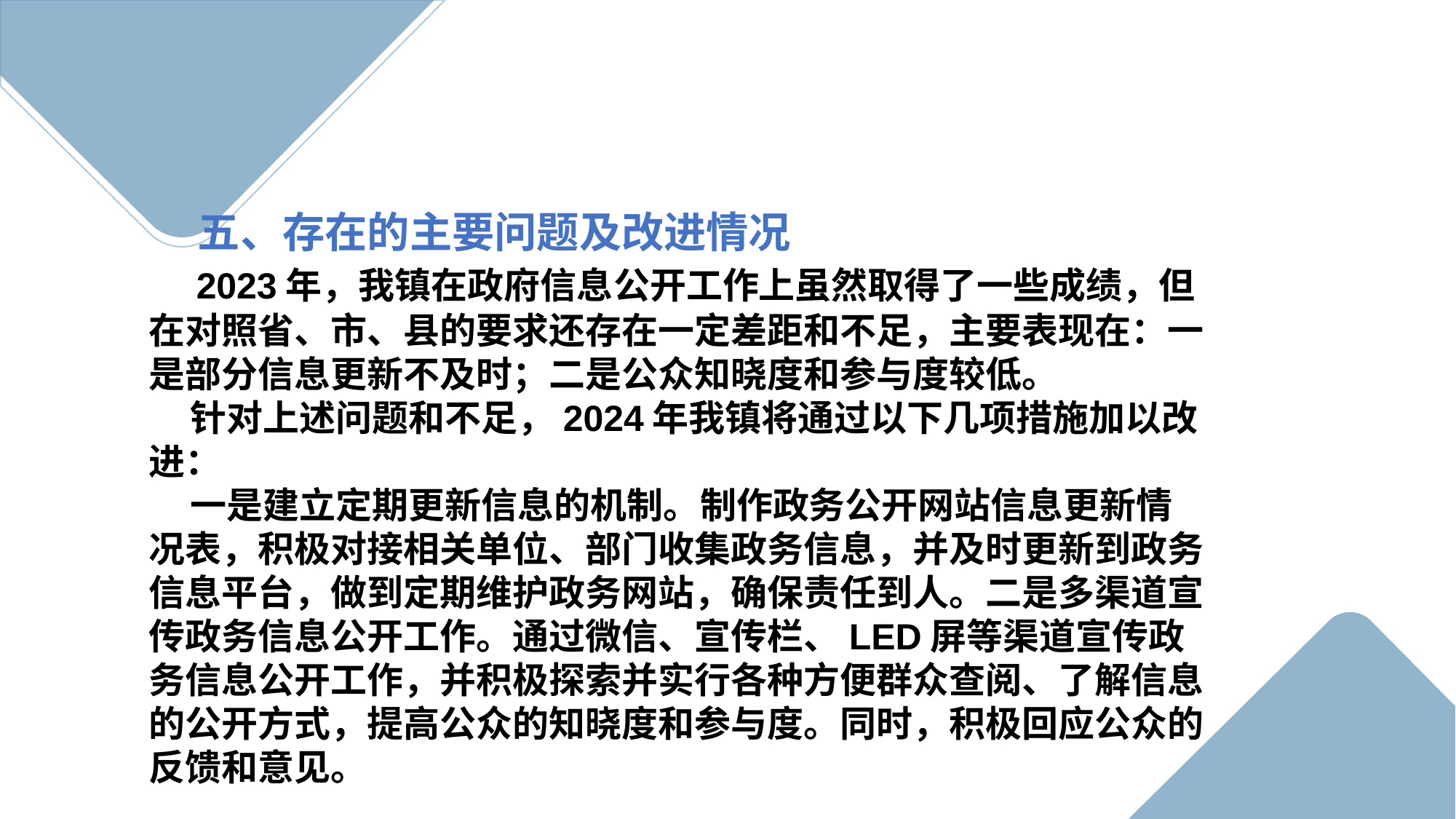

五、存在的主要问题及改进情况
    2023年，我镇在政府信息公开工作上虽然取得了一些成绩，但在对照省、市、县的要求还存在一定差距和不足，主要表现在：一是部分信息更新不及时；二是公众知晓度和参与度较低。
    针对上述问题和不足，2024年我镇将通过以下几项措施加以改进：
    一是建立定期更新信息的机制。制作政务公开网站信息更新情况表，积极对接相关单位、部门收集政务信息，并及时更新到政务信息平台，做到定期维护政务网站，确保责任到人。二是多渠道宣传政务信息公开工作。通过微信、宣传栏、LED屏等渠道宣传政务信息公开工作，并积极探索并实行各种方便群众查阅、了解信息的公开方式，提高公众的知晓度和参与度。同时，积极回应公众的反馈和意见。